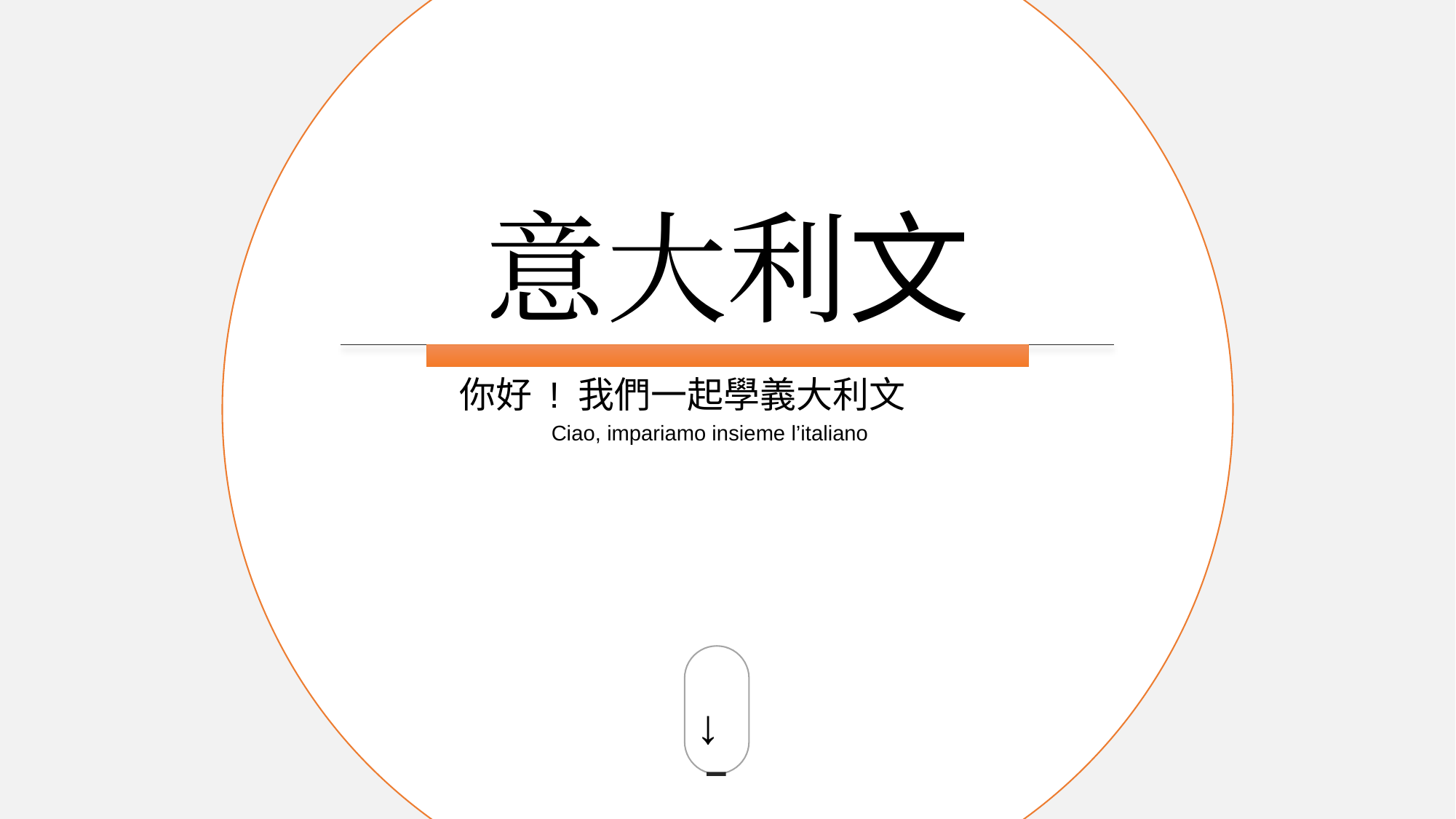

意大利文

你好 ! 我們一起學義大利文
      Ciao, impariamo insieme l’italiano

→